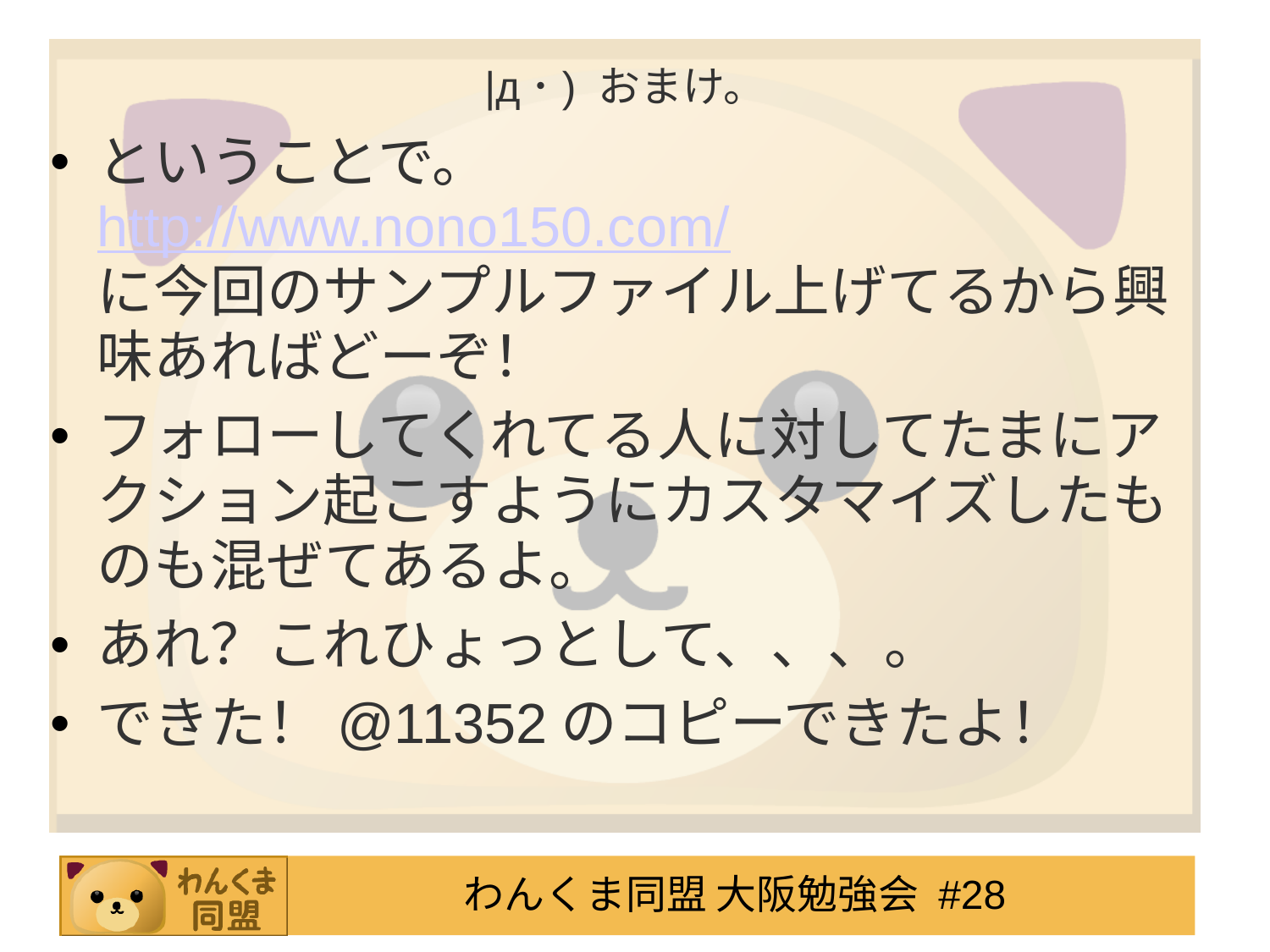

# |д･) おまけ。
ということで。
http://www.nono150.com/
に今回のサンプルファイル上げてるから興味あればどーぞ！
フォローしてくれてる人に対してたまにアクション起こすようにカスタマイズしたものも混ぜてあるよ。
あれ？これひょっとして、、、。
できた！@11352のコピーできたよ！